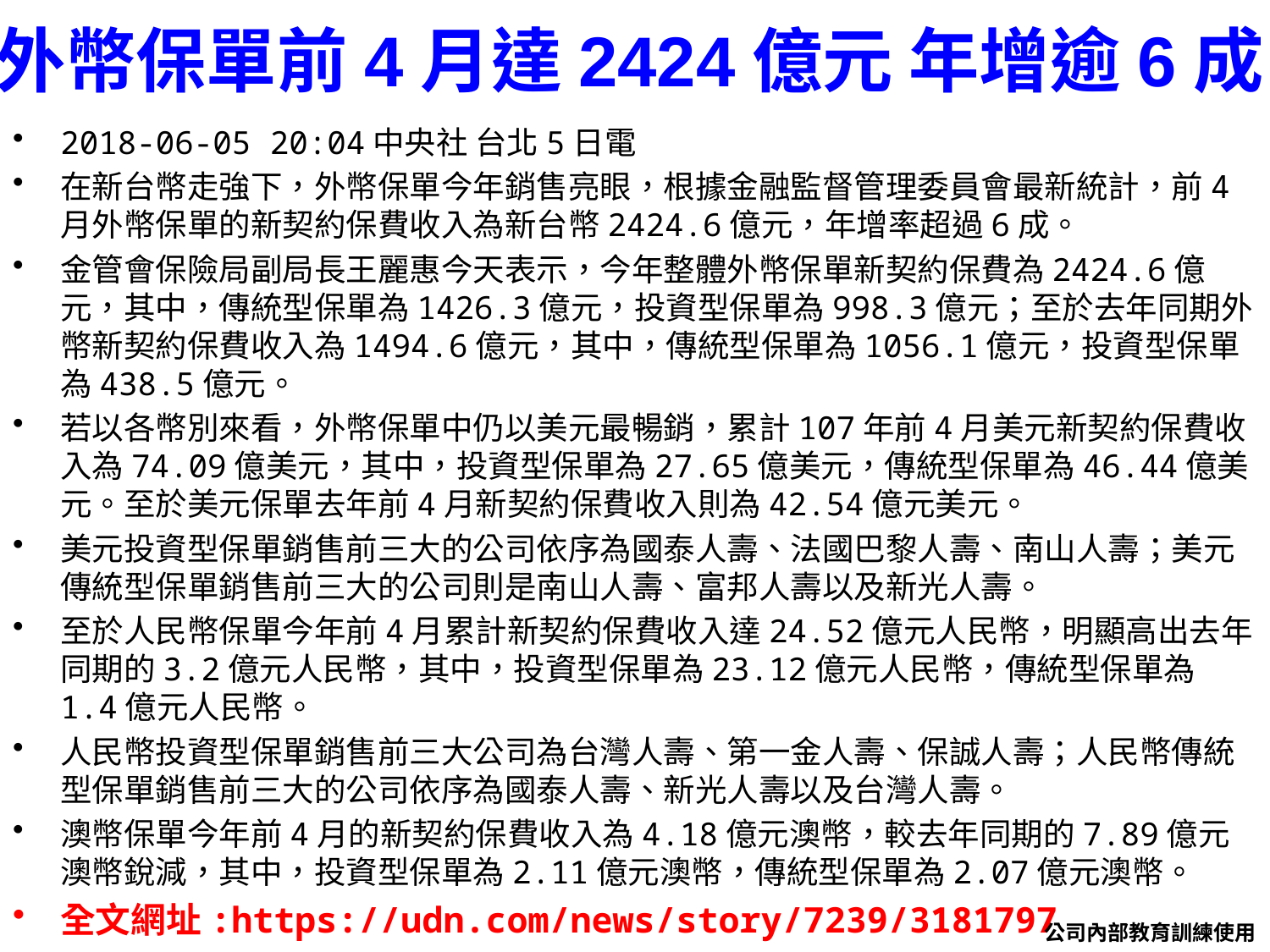

# 外幣保單前4月達2424億元 年增逾6成
2018-06-05 20:04中央社 台北5日電
在新台幣走強下，外幣保單今年銷售亮眼，根據金融監督管理委員會最新統計，前4月外幣保單的新契約保費收入為新台幣2424.6億元，年增率超過6成。
金管會保險局副局長王麗惠今天表示，今年整體外幣保單新契約保費為2424.6億元，其中，傳統型保單為1426.3億元，投資型保單為998.3億元；至於去年同期外幣新契約保費收入為1494.6億元，其中，傳統型保單為1056.1億元，投資型保單為438.5億元。
若以各幣別來看，外幣保單中仍以美元最暢銷，累計107年前4月美元新契約保費收入為74.09億美元，其中，投資型保單為27.65億美元，傳統型保單為46.44億美元。至於美元保單去年前4月新契約保費收入則為42.54億元美元。
美元投資型保單銷售前三大的公司依序為國泰人壽、法國巴黎人壽、南山人壽；美元傳統型保單銷售前三大的公司則是南山人壽、富邦人壽以及新光人壽。
至於人民幣保單今年前4月累計新契約保費收入達24.52億元人民幣，明顯高出去年同期的3.2億元人民幣，其中，投資型保單為23.12億元人民幣，傳統型保單為1.4億元人民幣。
人民幣投資型保單銷售前三大公司為台灣人壽、第一金人壽、保誠人壽；人民幣傳統型保單銷售前三大的公司依序為國泰人壽、新光人壽以及台灣人壽。
澳幣保單今年前4月的新契約保費收入為4.18億元澳幣，較去年同期的7.89億元澳幣銳減，其中，投資型保單為2.11億元澳幣，傳統型保單為2.07億元澳幣。
全文網址:https://udn.com/news/story/7239/3181797

公司內部教育訓練使用